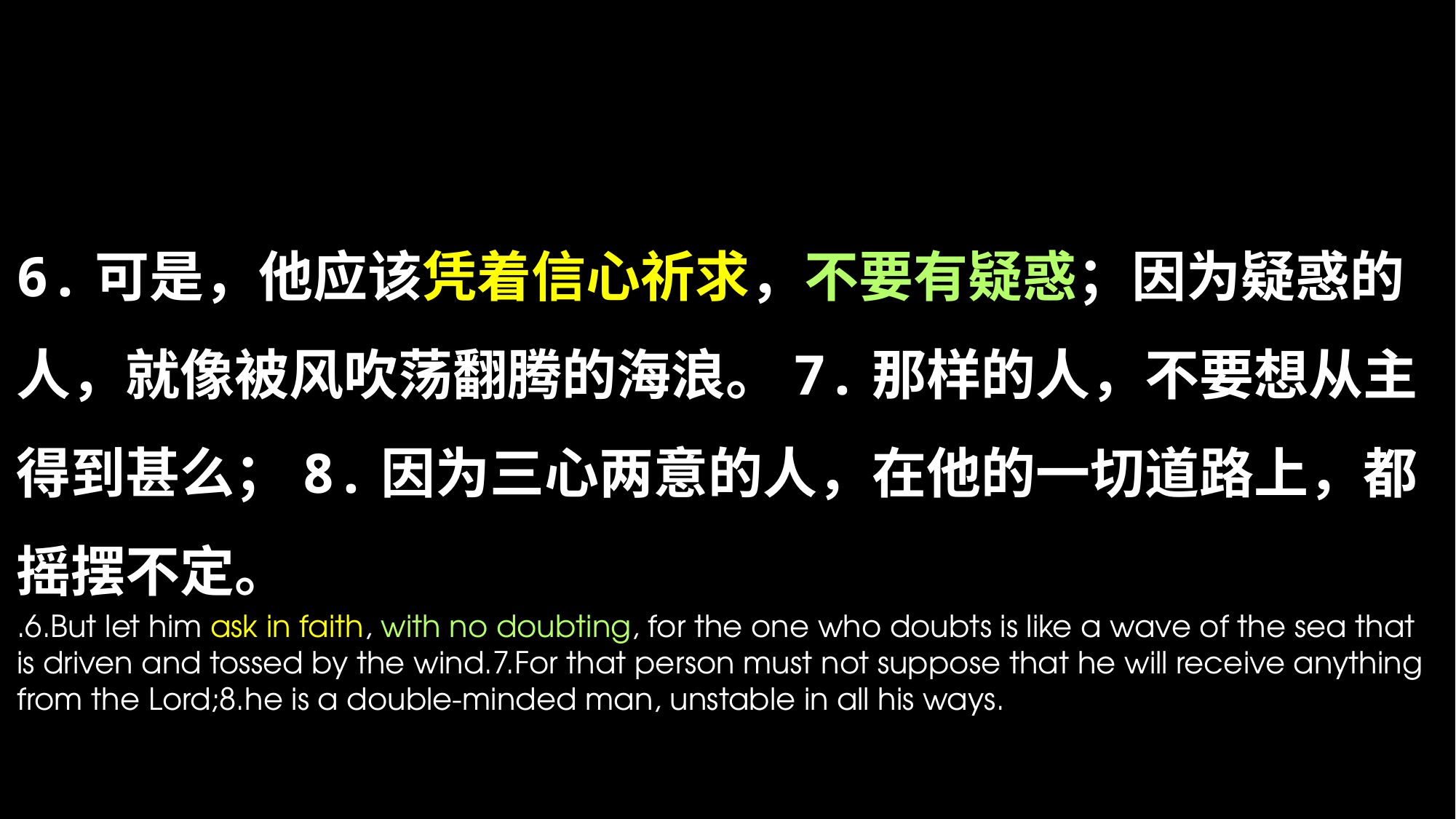

6.可是，他应该凭着信心祈求，不要有疑惑；因为疑惑的人，就像被风吹荡翻腾的海浪。7.那样的人，不要想从主得到甚么；8.因为三心两意的人，在他的一切道路上，都摇摆不定。
.6.But let him ask in faith, with no doubting, for the one who doubts is like a wave of the sea that is driven and tossed by the wind.7.For that person must not suppose that he will receive anything from the Lord;8.he is a double-minded man, unstable in all his ways.